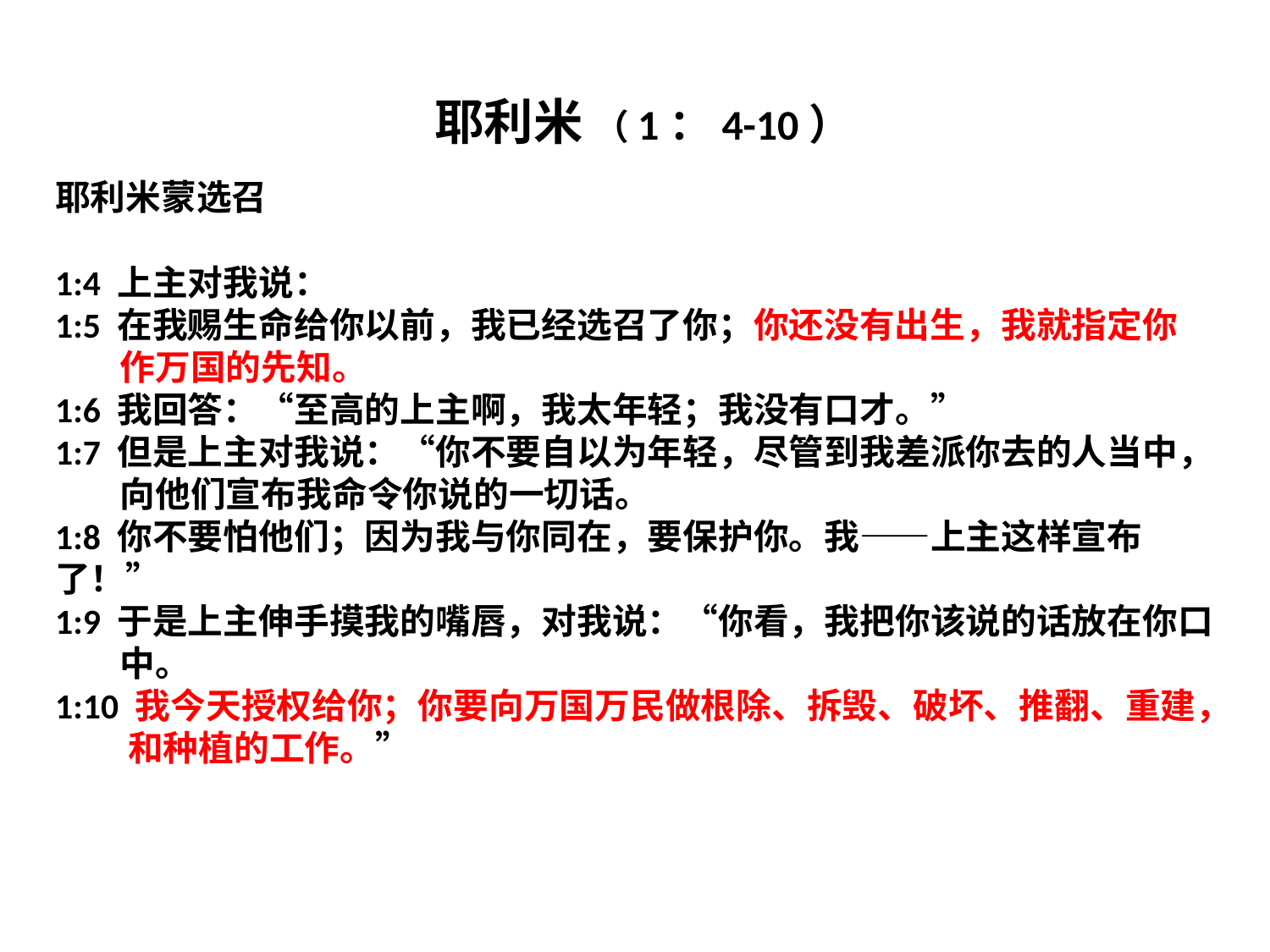

耶利米 （1：4-10）
耶利米蒙选召
1:4 上主对我说：
1:5 在我赐生命给你以前，我已经选召了你；你还没有出生，我就指定你
       作万国的先知。
1:6 我回答：“至高的上主啊，我太年轻；我没有口才。”
1:7 但是上主对我说：“你不要自以为年轻，尽管到我差派你去的人当中，
       向他们宣布我命令你说的一切话。
1:8 你不要怕他们；因为我与你同在，要保护你。我——上主这样宣布了！”
1:9 于是上主伸手摸我的嘴唇，对我说：“你看，我把你该说的话放在你口
       中。
1:10 我今天授权给你；你要向万国万民做根除、拆毁、破坏、推翻、重建，
        和种植的工作。”